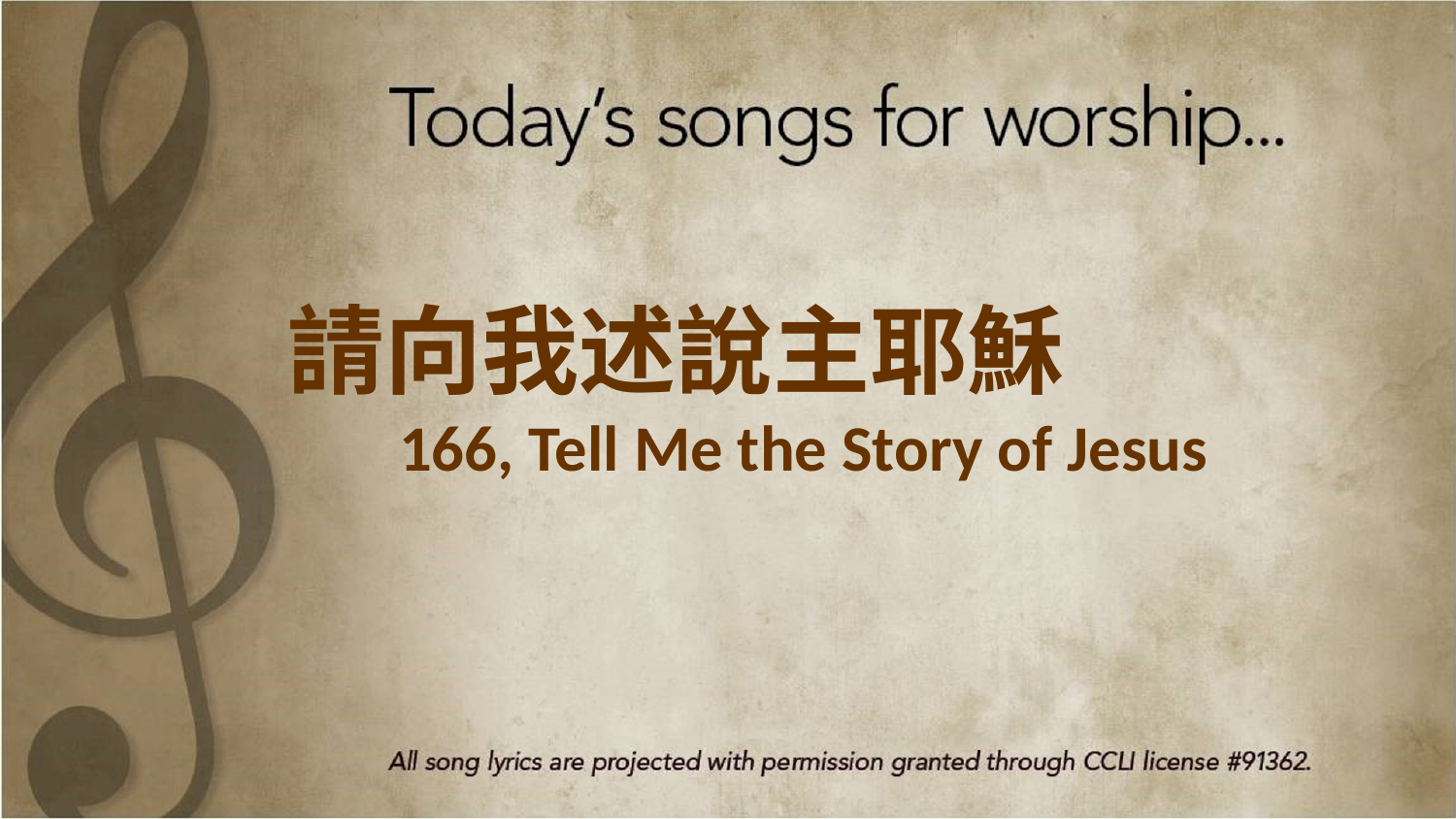

請向我述說主耶穌
166, Tell Me the Story of Jesus